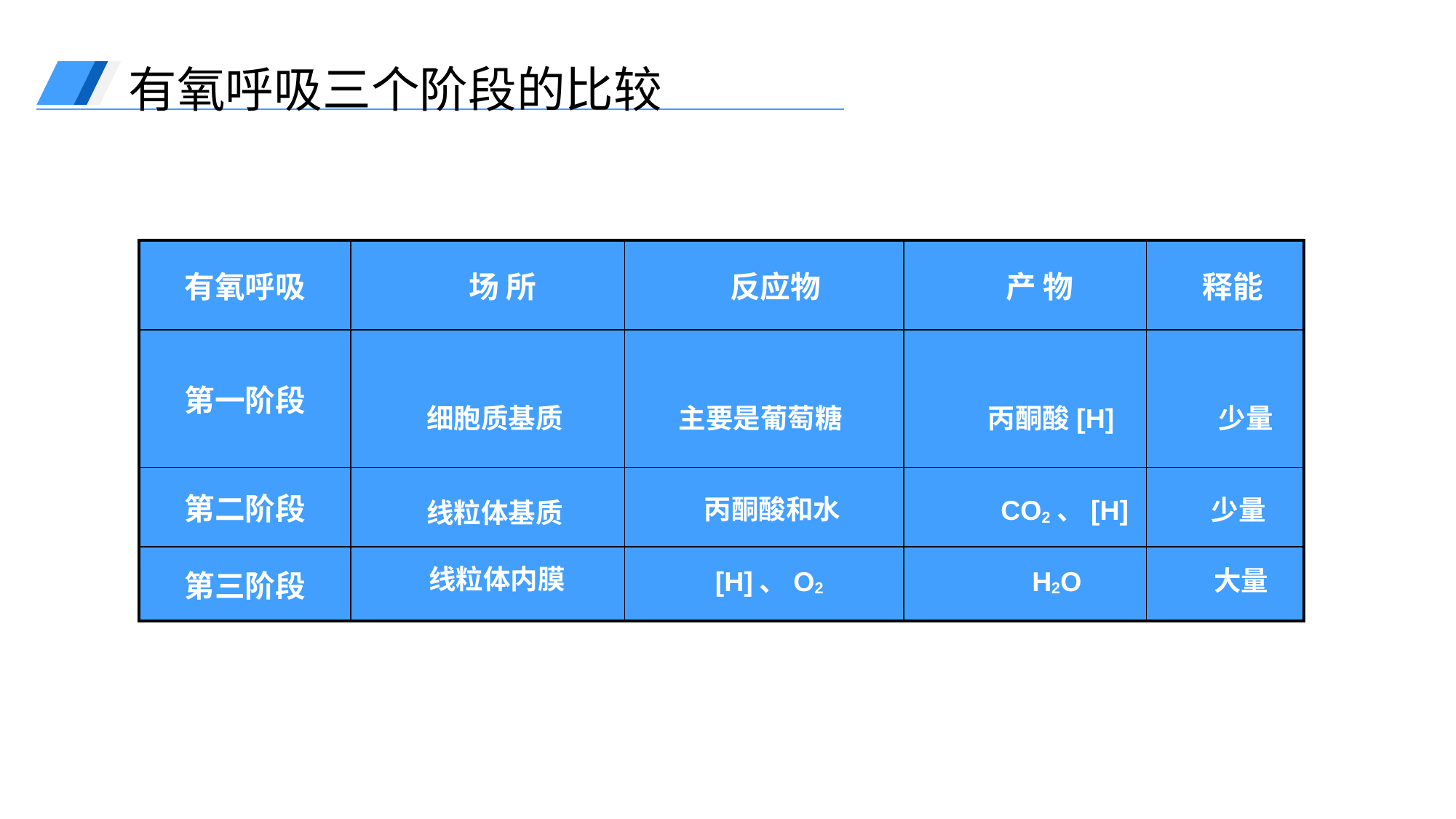

有氧呼吸三个阶段的比较

| 有氧呼吸 | 场 所 | 反应物 | 产 物 | 释能 |
| --- | --- | --- | --- | --- |
| 第一阶段 |  |  |  |  |
| 第二阶段 |  |  |  |  |
| 第三阶段 |  |  |  |  |
细胞质基质
主要是葡萄糖
丙酮酸[H]
少量
丙酮酸和水
CO2、[H]
少量
线粒体基质

线粒体内膜

大量
[H]、O2
H2O